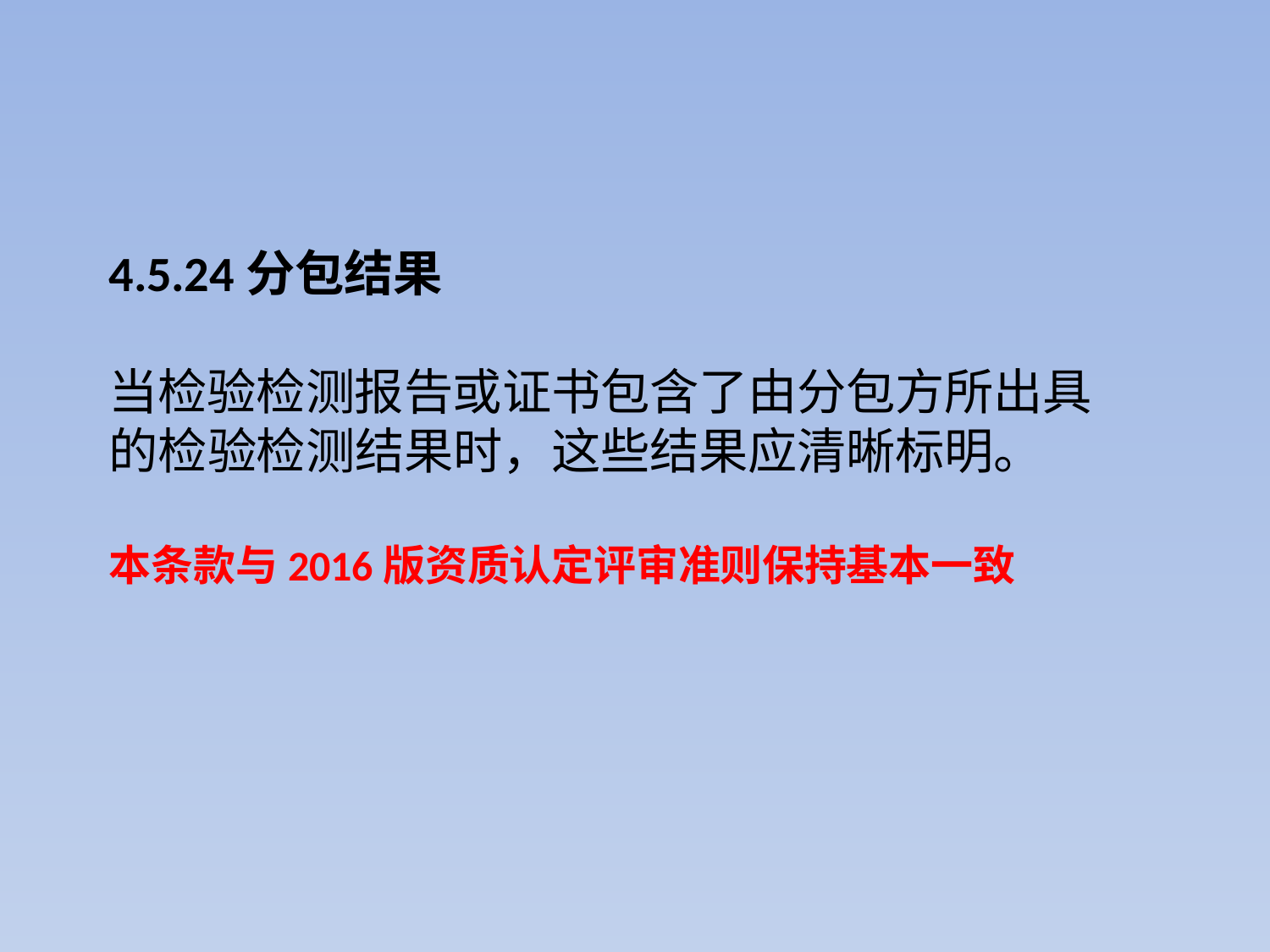

4.5.24分包结果

当检验检测报告或证书包含了由分包方所出具的检验检测结果时，这些结果应清晰标明。

本条款与2016版资质认定评审准则保持基本一致